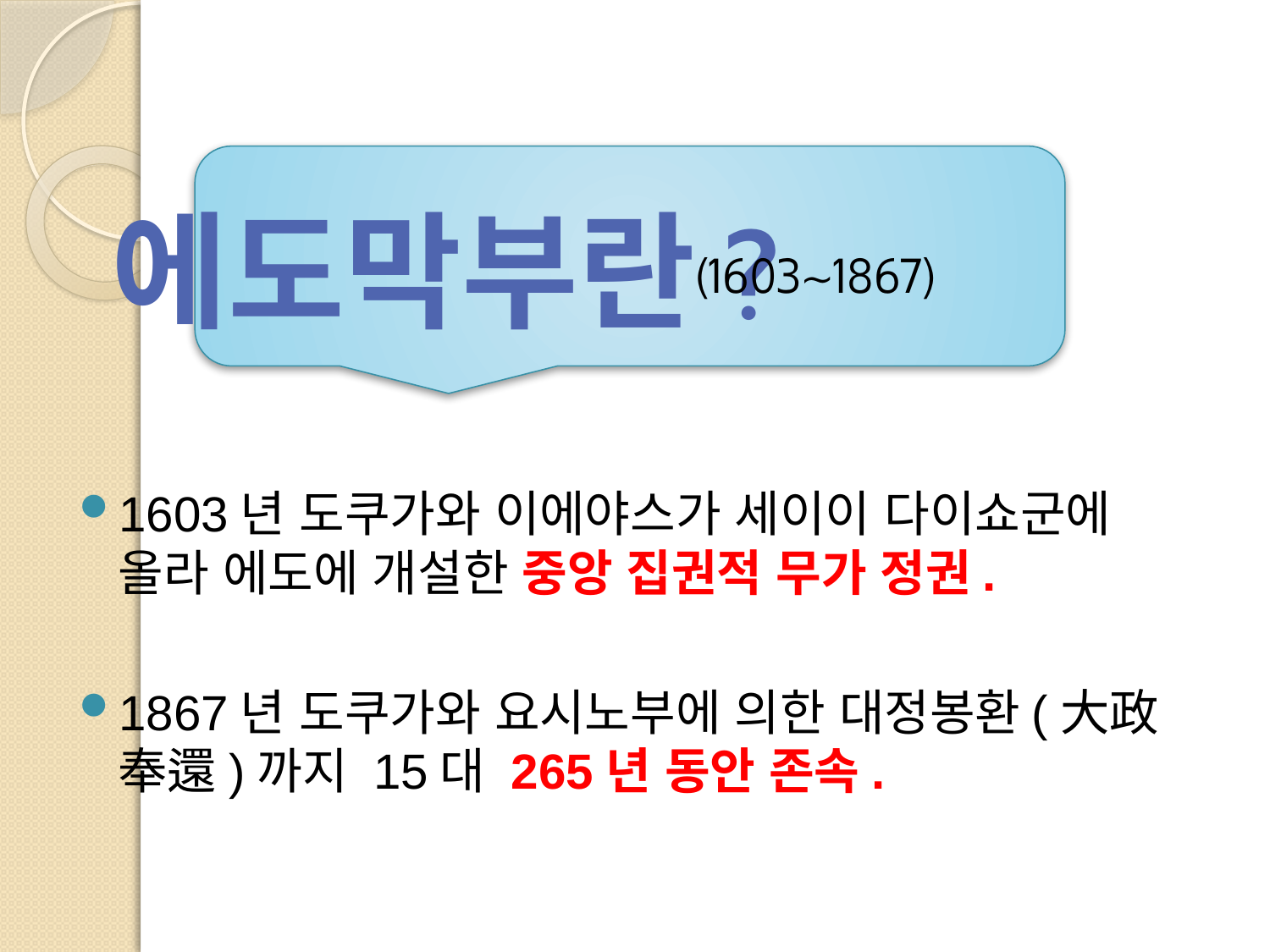

# 에도막부란?
(1603~1867)

1603년 도쿠가와 이에야스가 세이이 다이쇼군에 올라 에도에 개설한 중앙 집권적 무가 정권.

1867년 도쿠가와 요시노부에 의한 대정봉환(大政奉還)까지 15대 265년 동안 존속.